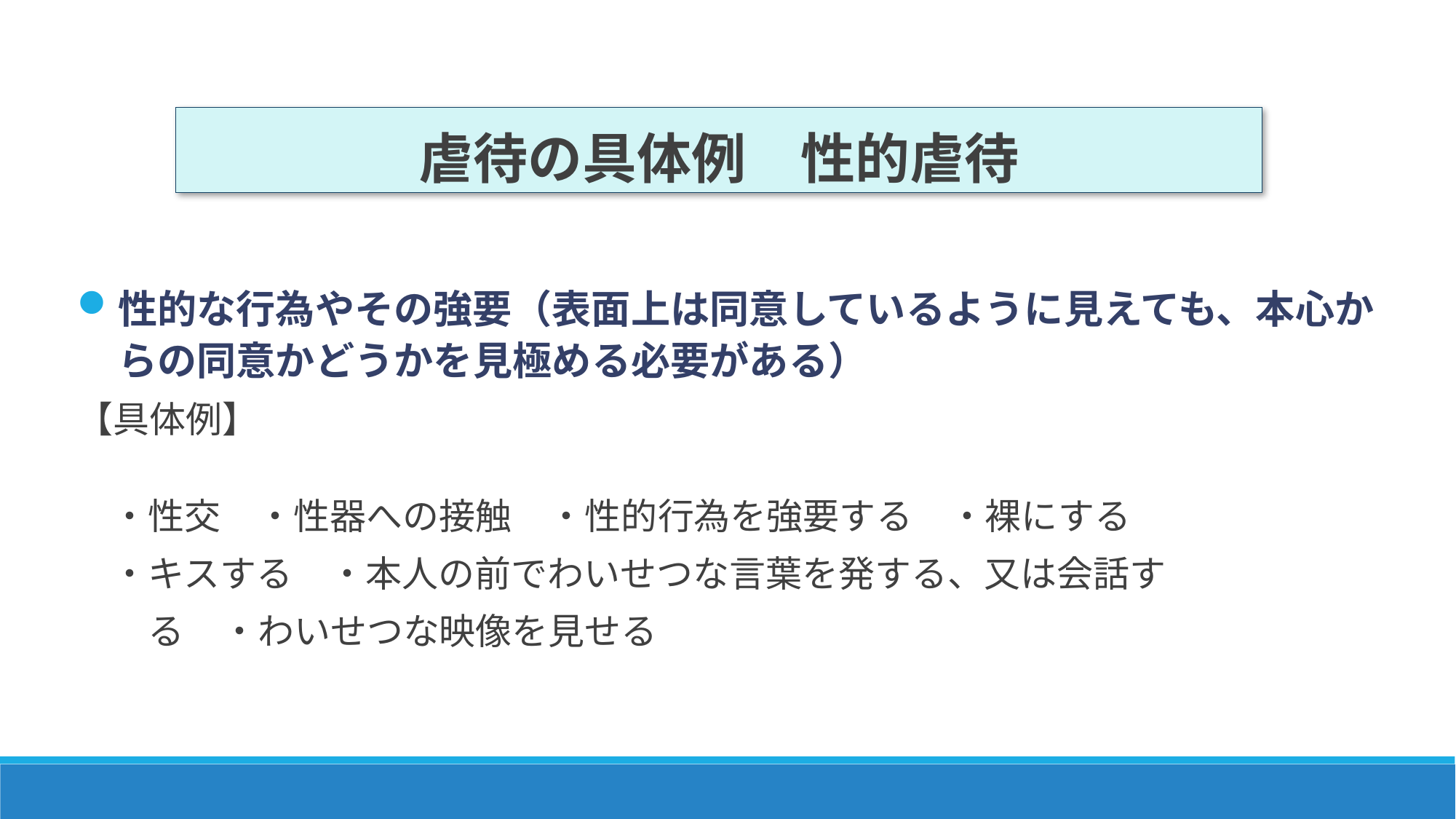

虐待の具体例　性的虐待

性的な行為やその強要（表面上は同意しているように見えても、本心からの同意かどうかを見極める必要がある）
【具体例】
・性交　・性器への接触　・性的行為を強要する　・裸にする
・キスする　・本人の前でわいせつな言葉を発する、又は会話す
　る　・わいせつな映像を見せる